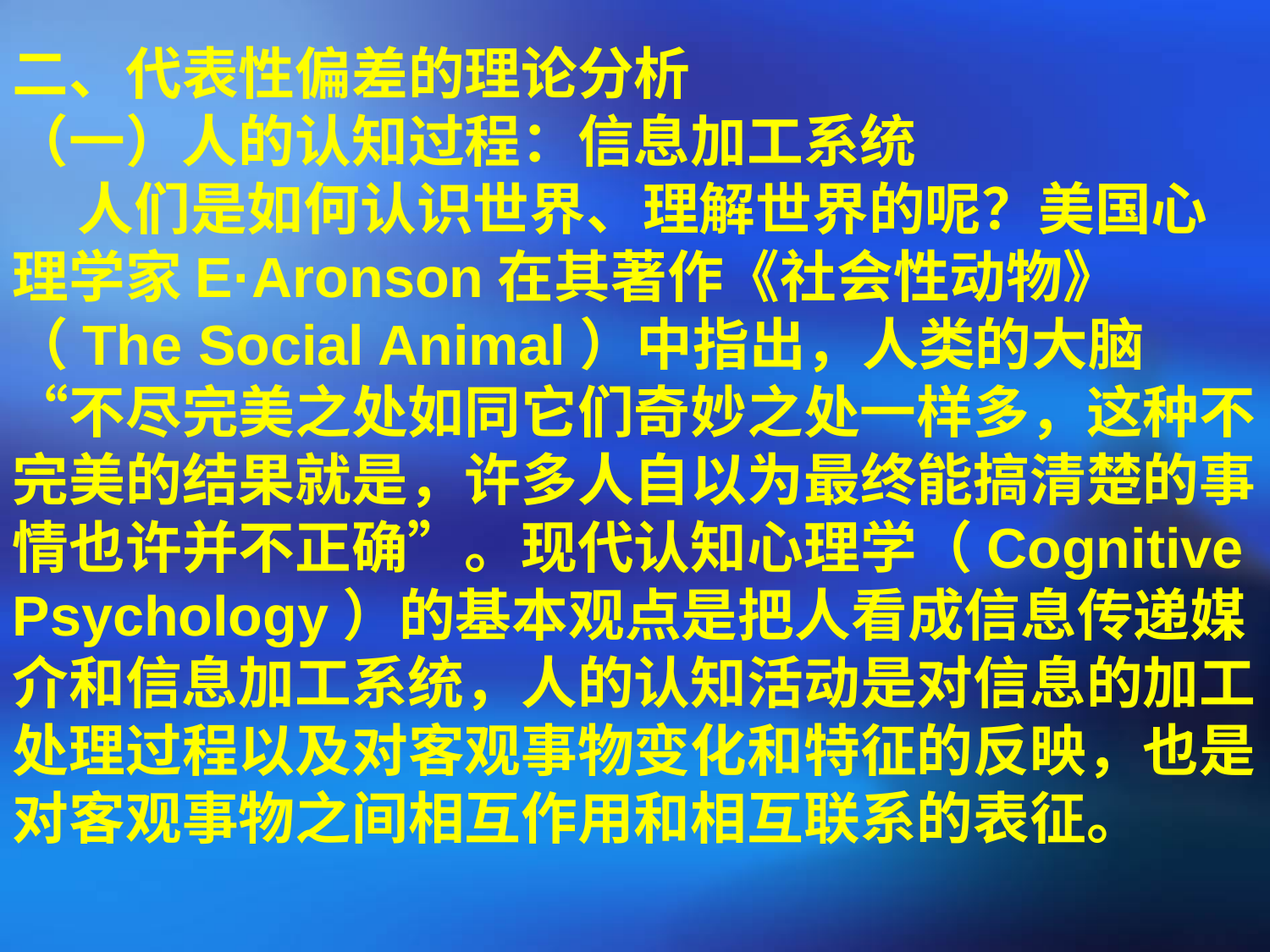

二、代表性偏差的理论分析
（一）人的认知过程：信息加工系统
    人们是如何认识世界、理解世界的呢？美国心理学家E·Aronson在其著作《社会性动物》（The Social Animal）中指出，人类的大脑“不尽完美之处如同它们奇妙之处一样多，这种不完美的结果就是，许多人自以为最终能搞清楚的事情也许并不正确”。现代认知心理学（Cognitive Psychology）的基本观点是把人看成信息传递媒介和信息加工系统，人的认知活动是对信息的加工处理过程以及对客观事物变化和特征的反映，也是对客观事物之间相互作用和相互联系的表征。